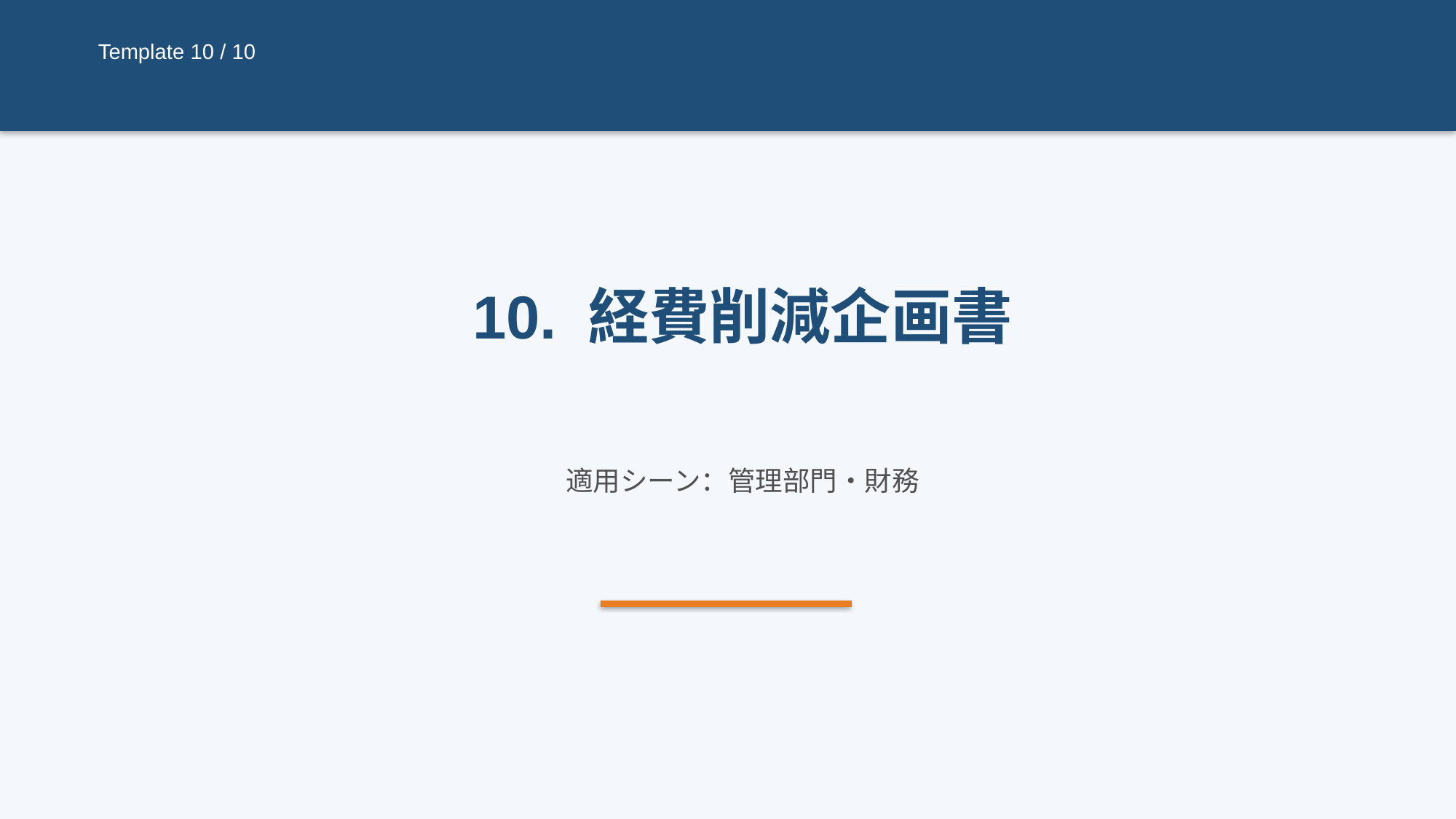

Template 10 / 10
10. 経費削減企画書
適用シーン：管理部門・財務